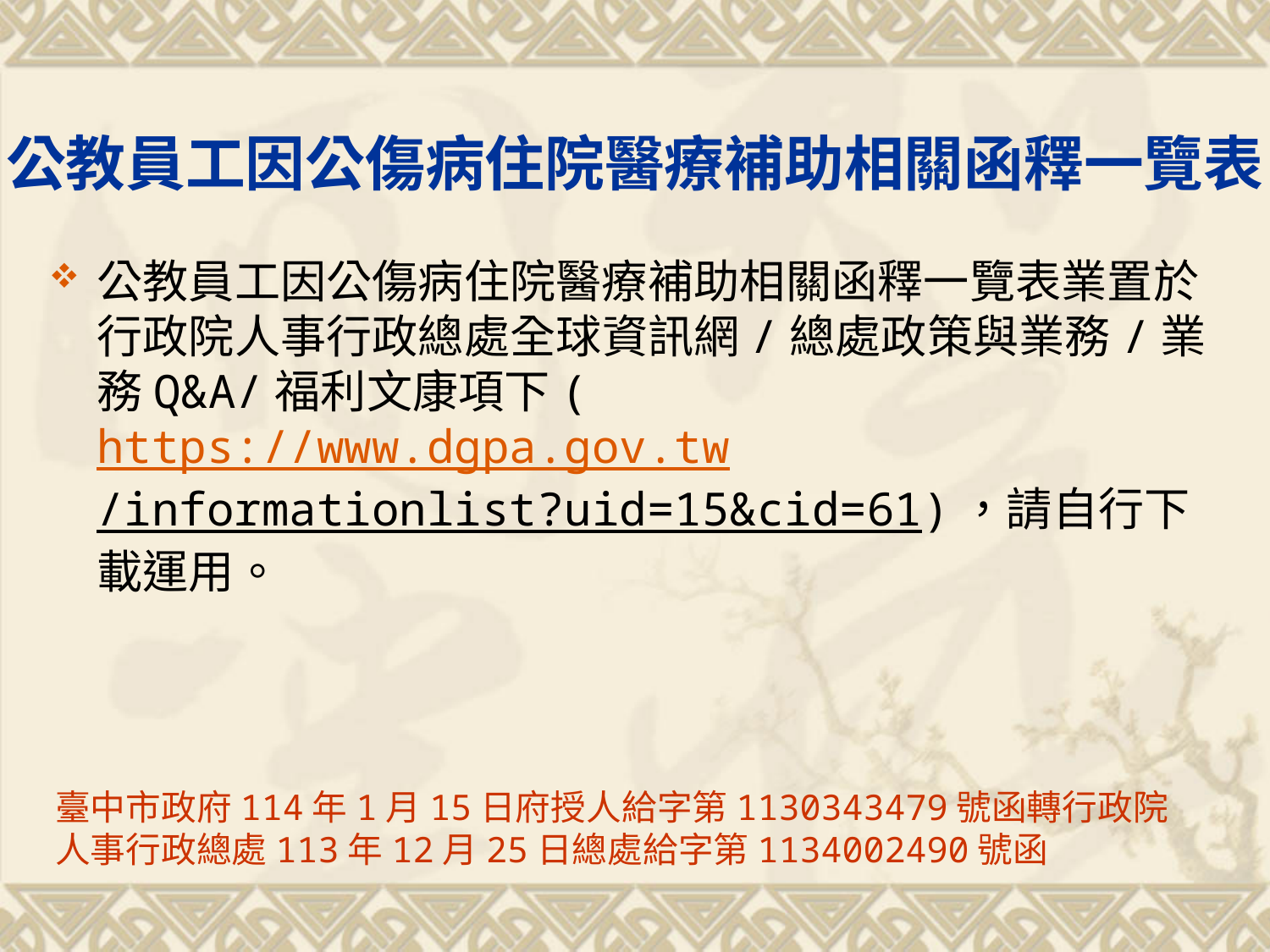

公教員工因公傷病住院醫療補助相關函釋一覽表
公教員工因公傷病住院醫療補助相關函釋一覽表業置於行政院人事行政總處全球資訊網/總處政策與業務/業務Q&A/福利文康項下(https://www.dgpa.gov.tw/informationlist?uid=15&cid=61)，請自行下載運用。
臺中市政府114年1月15日府授人給字第1130343479號函轉行政院人事行政總處113年12月25日總處給字第1134002490號函